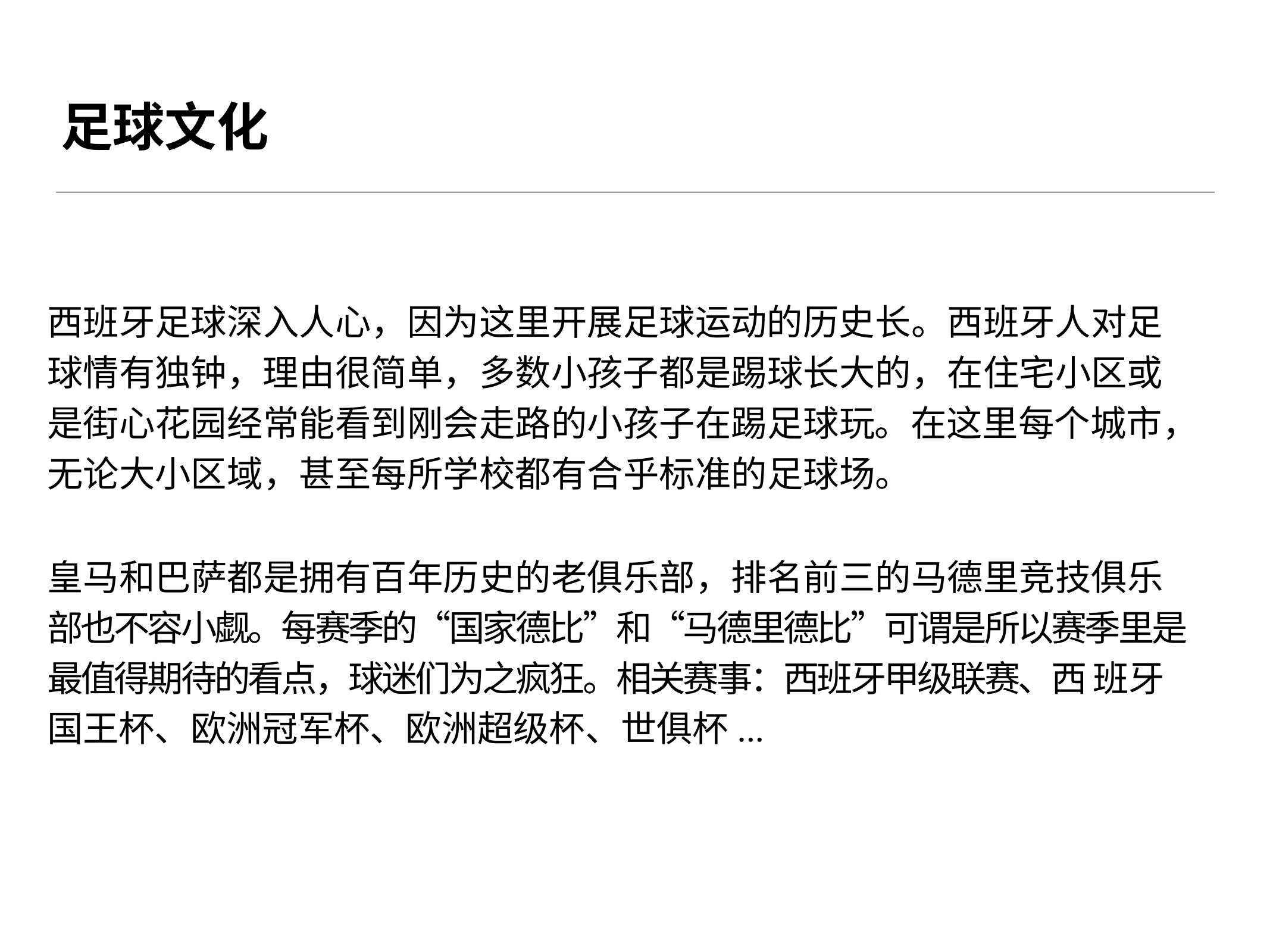

# 足球文化
西班⽛⾜球深⼊⼈⼼，因为这⾥开展⾜球运动的历史长。西班⽛⼈对⾜ 球情有独钟，理由很简单，多数⼩孩⼦都是踢球长⼤的，在住宅⼩区或 是街⼼花园经常能看到刚会⾛路的⼩孩⼦在踢⾜球玩。在这⾥每个城市，
⽆论⼤⼩区域，甚⾄每所学校都有合乎标准的⾜球场。

皇马和巴萨都是拥有百年历史的⽼俱乐部，排名前三的马德⾥竞技俱乐 部也不容⼩觑。每赛季的“国家德⽐”和“马德⾥德⽐”可谓是所以赛季⾥是 最值得期待的看点，球迷们为之疯狂。相关赛事：西班⽛甲级联赛、西 班⽛国王杯、欧洲冠军杯、欧洲超级杯、世俱杯...